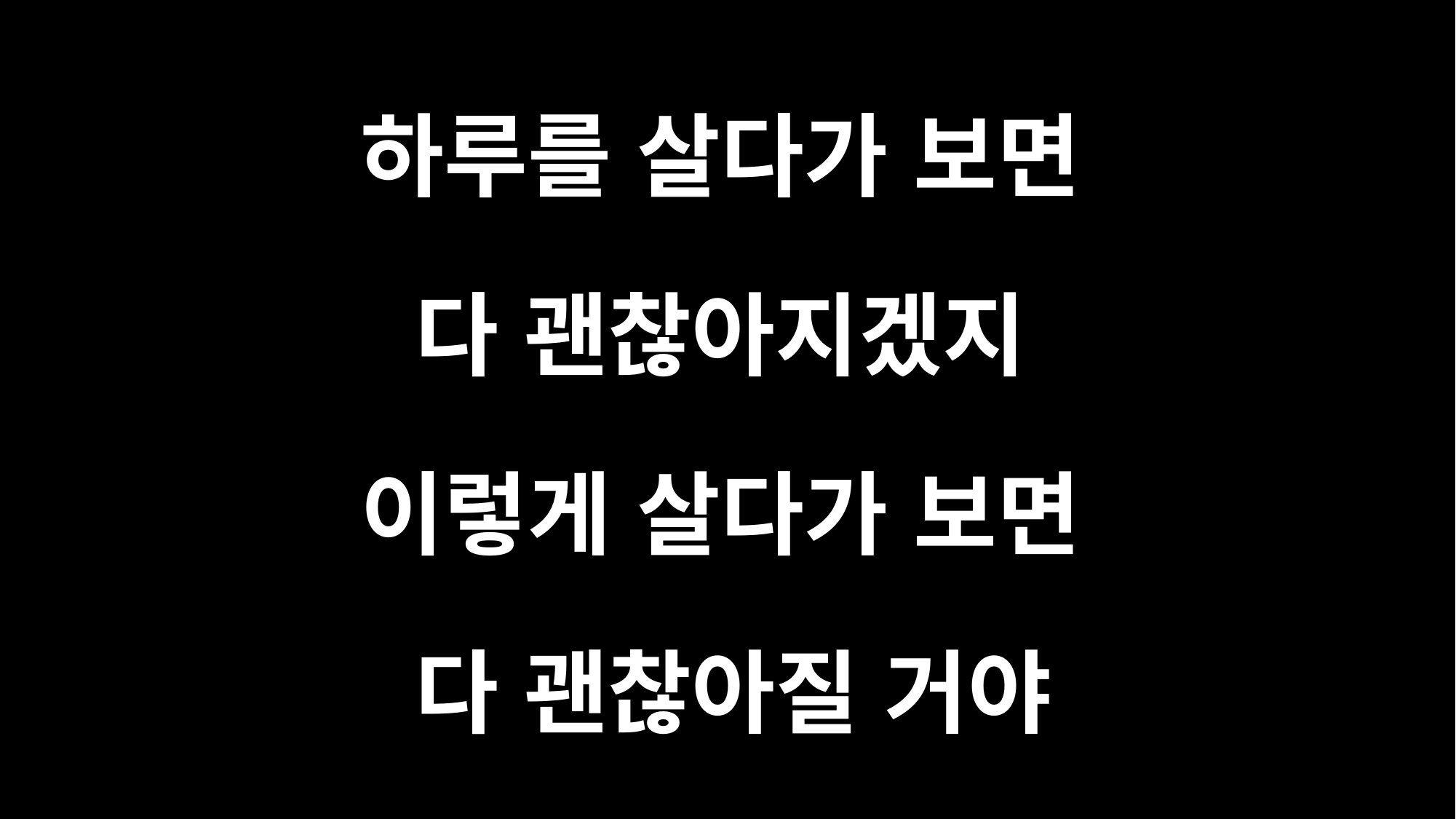

하루를 살다가 보면
다 괜찮아지겠지
이렇게 살다가 보면
다 괜찮아질 거야